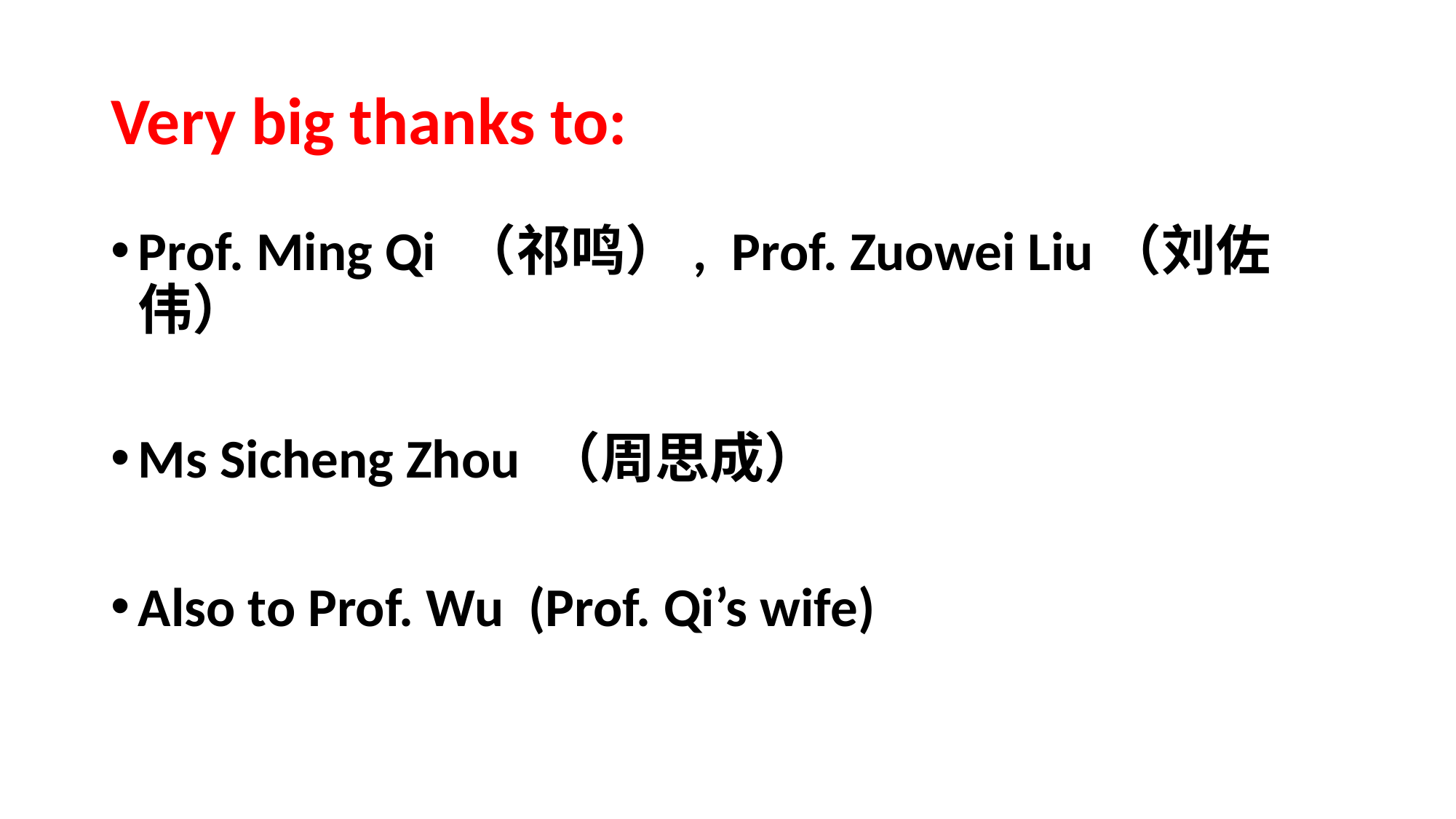

# Very big thanks to:
Prof. Ming Qi （祁鸣）,  Prof. Zuowei Liu（刘佐伟）

Ms Sicheng Zhou （周思成）

Also to Prof. Wu  (Prof. Qi’s wife)